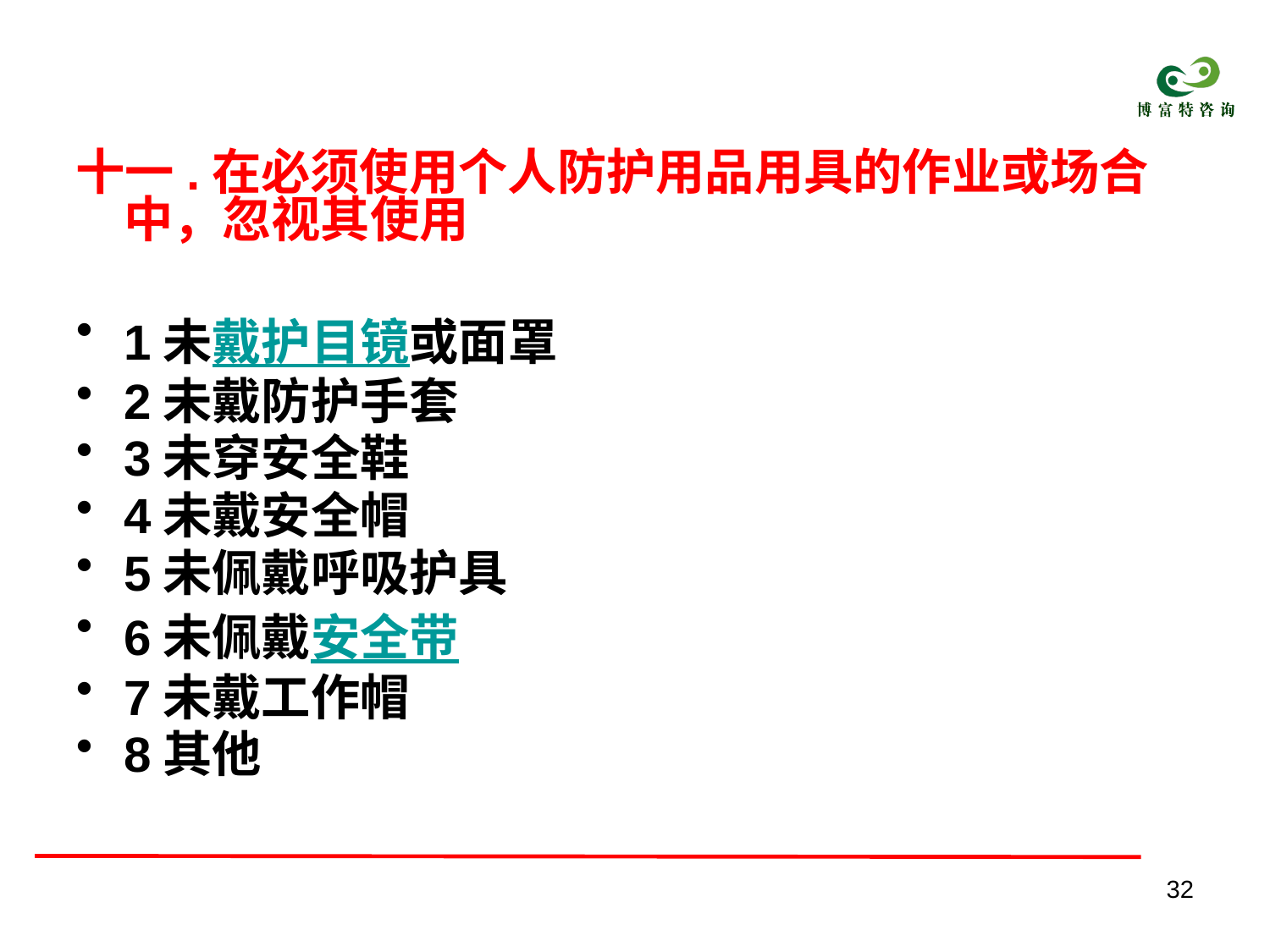

#
十一.在必须使用个人防护用品用具的作业或场合中，忽视其使用

1未戴护目镜或面罩
2未戴防护手套
3未穿安全鞋
4未戴安全帽
5未佩戴呼吸护具
6未佩戴安全带
7未戴工作帽
8其他